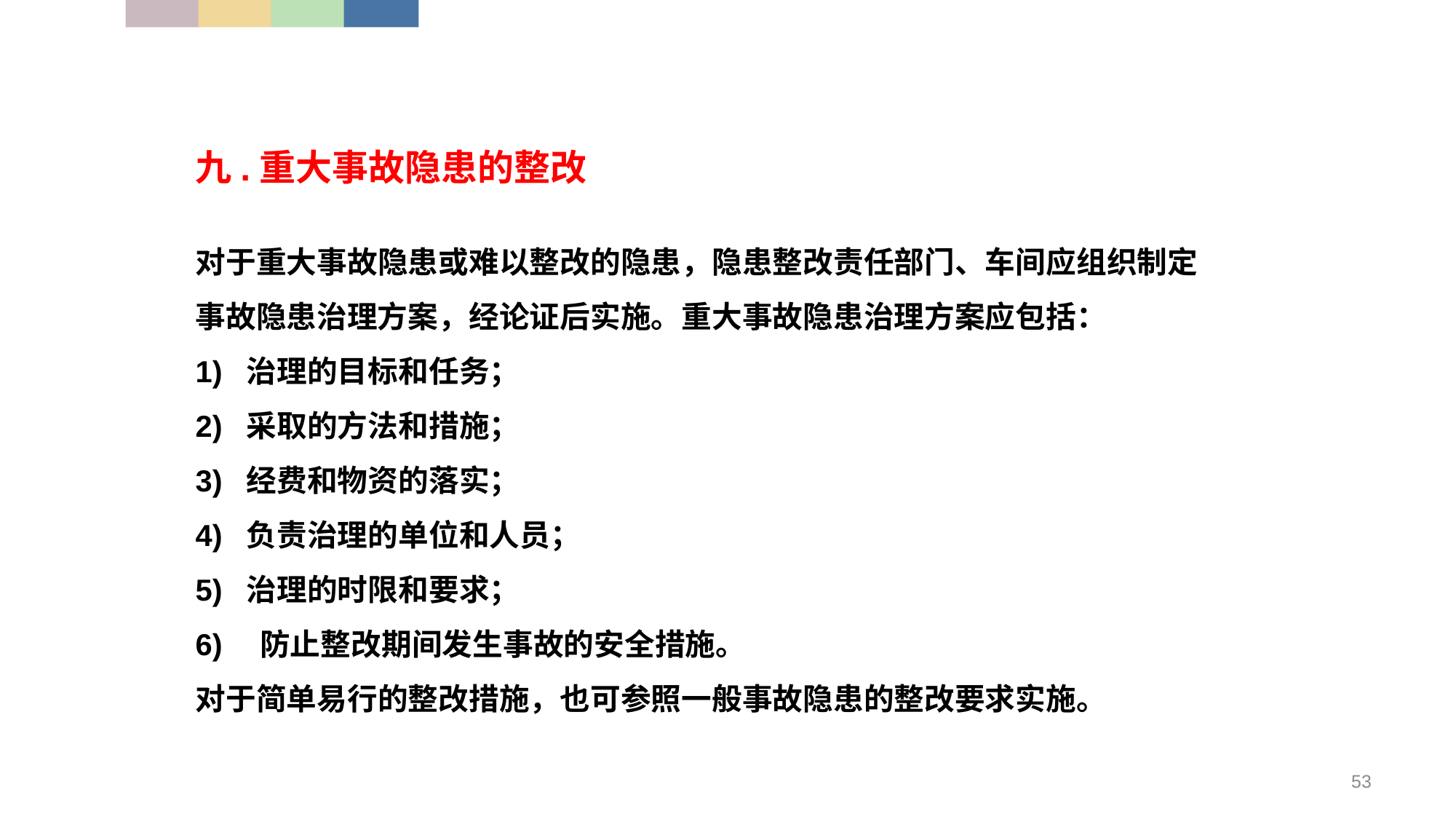

九.重大事故隐患的整改
对于重大事故隐患或难以整改的隐患，隐患整改责任部门、车间应组织制定事故隐患治理方案，经论证后实施。重大事故隐患治理方案应包括：
1)  治理的目标和任务；
2)  采取的方法和措施；
3)  经费和物资的落实；
4)  负责治理的单位和人员；
5)  治理的时限和要求；
6)　防止整改期间发生事故的安全措施。
对于简单易行的整改措施，也可参照一般事故隐患的整改要求实施。
53